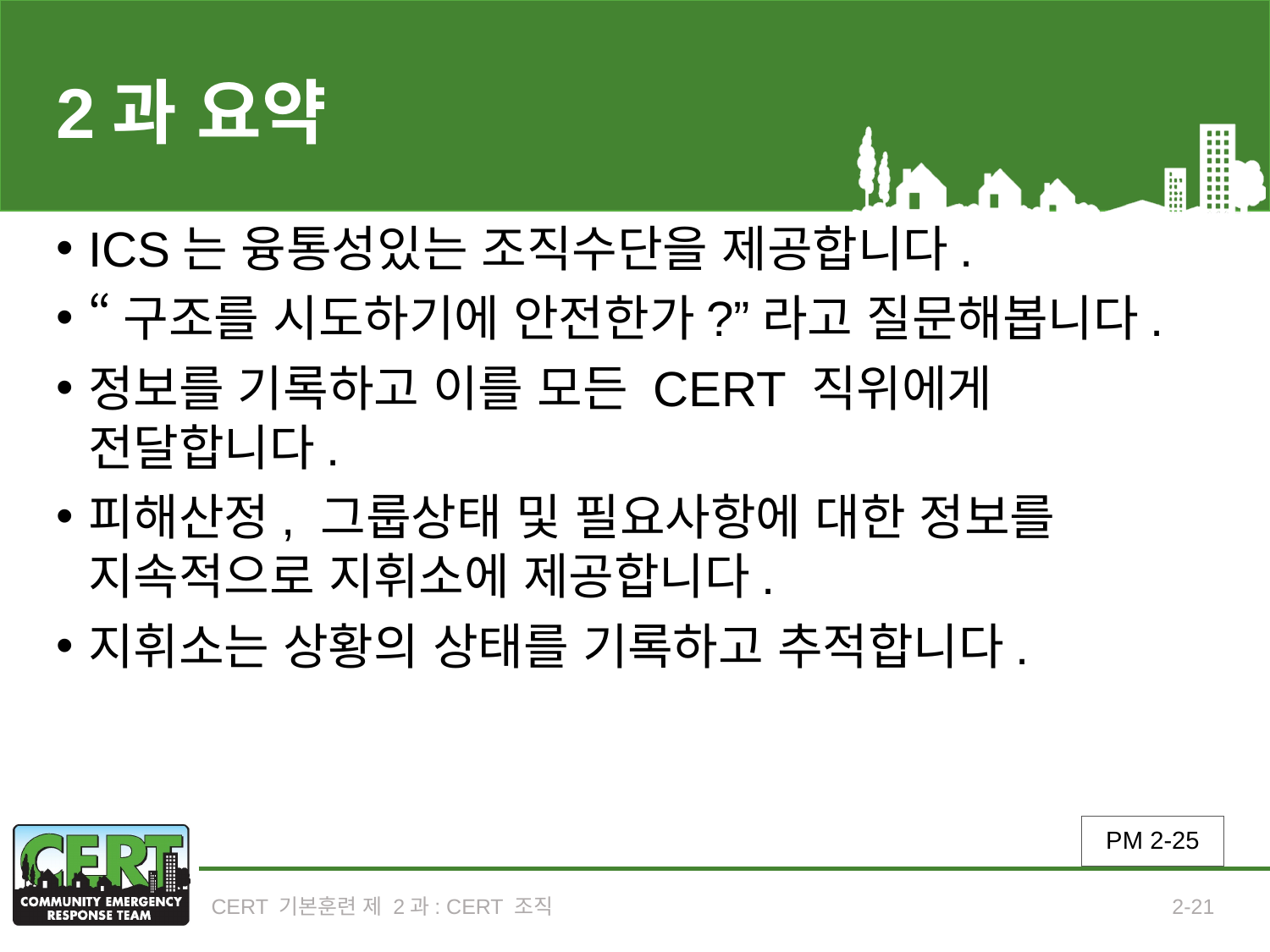

# 2과 요약
ICS는 융통성있는 조직수단을 제공합니다.
“구조를 시도하기에 안전한가?”라고 질문해봅니다.
정보를 기록하고 이를 모든 CERT 직위에게 전달합니다.
피해산정, 그룹상태 및 필요사항에 대한 정보를 지속적으로 지휘소에 제공합니다.
지휘소는 상황의 상태를 기록하고 추적합니다.
PM 2-25
CERT 기본훈련 제 2과: CERT 조직
2-21